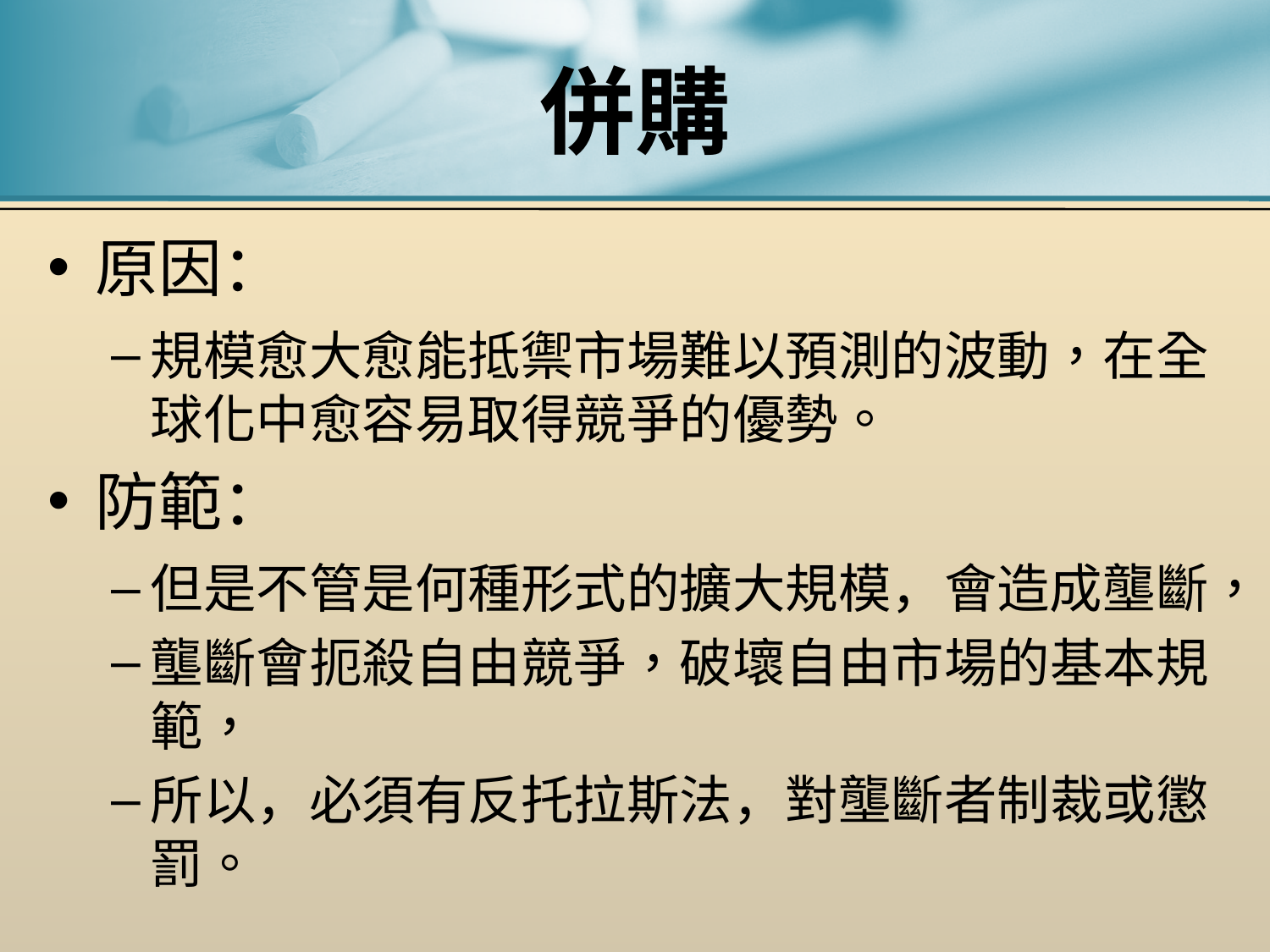

# 併購
原因：
規模愈大愈能抵禦市場難以預測的波動，在全球化中愈容易取得競爭的優勢。
防範：
但是不管是何種形式的擴大規模，會造成壟斷，
壟斷會扼殺自由競爭，破壞自由市場的基本規範，
所以，必須有反托拉斯法，對壟斷者制裁或懲罰。